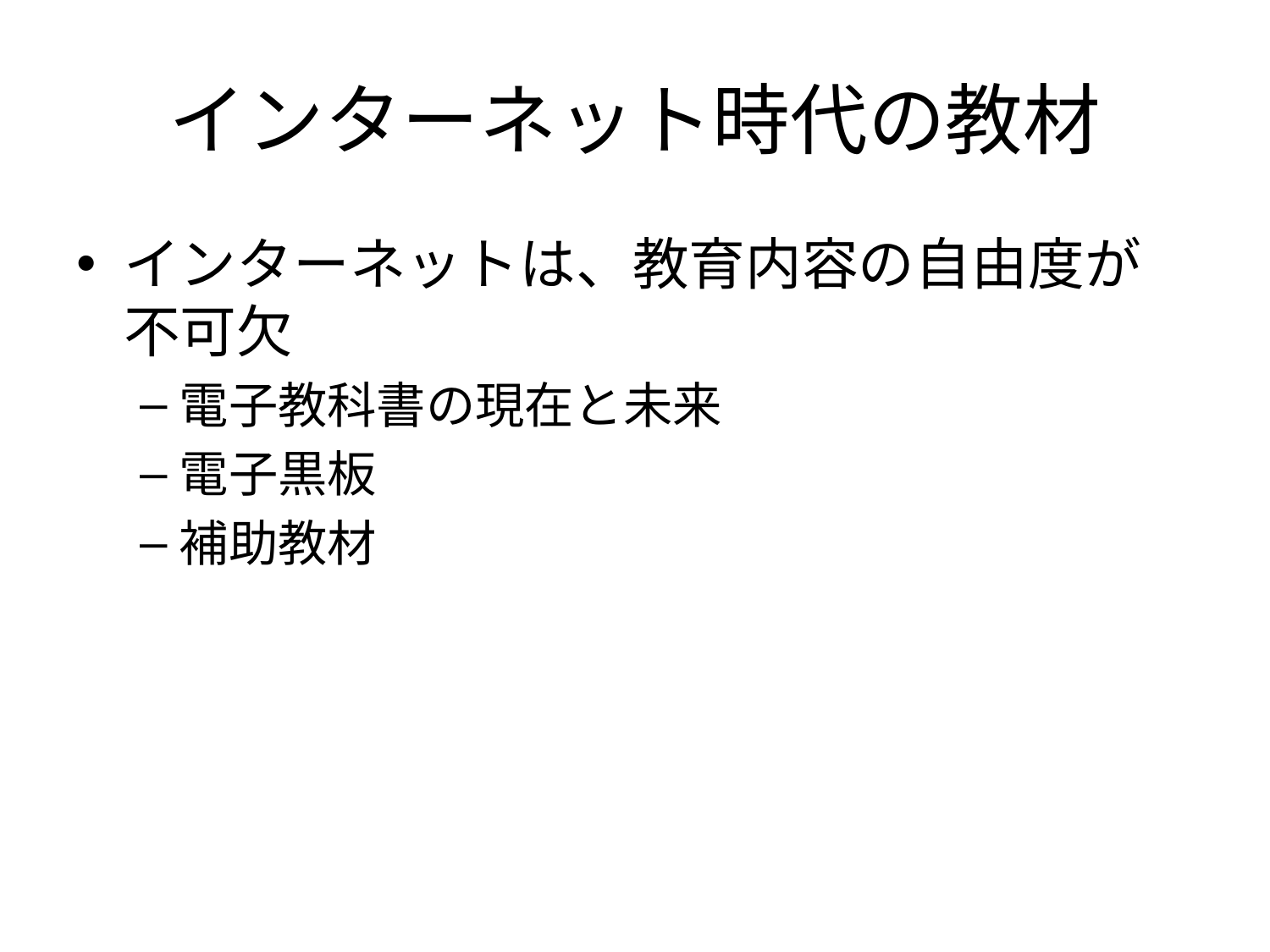

# インターネット時代の教材
インターネットは、教育内容の自由度が不可欠
電子教科書の現在と未来
電子黒板
補助教材